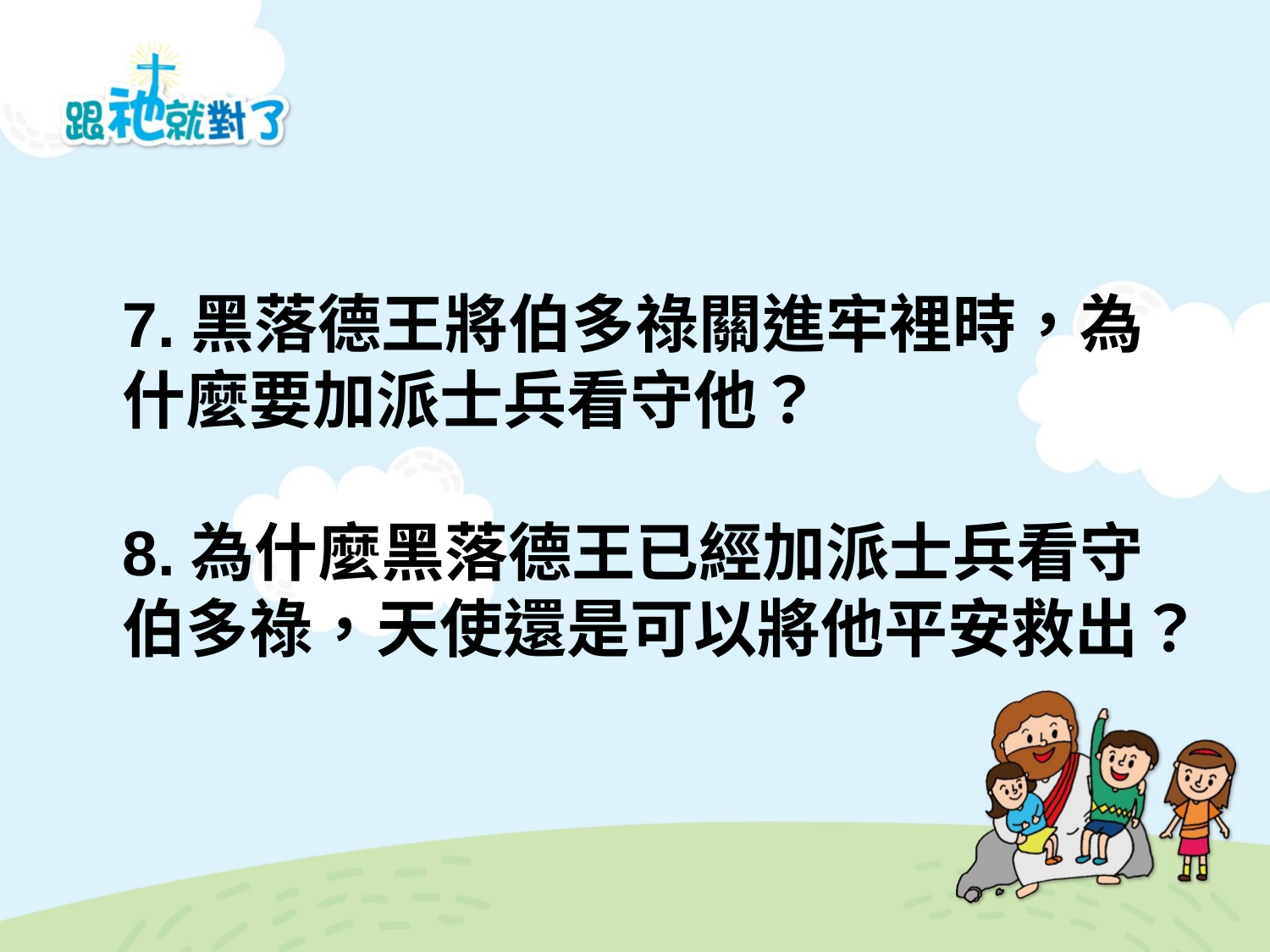

7.黑落德王將伯多祿關進牢裡時，為什麼要加派士兵看守他？

8.為什麼黑落德王已經加派士兵看守伯多祿，天使還是可以將他平安救出？